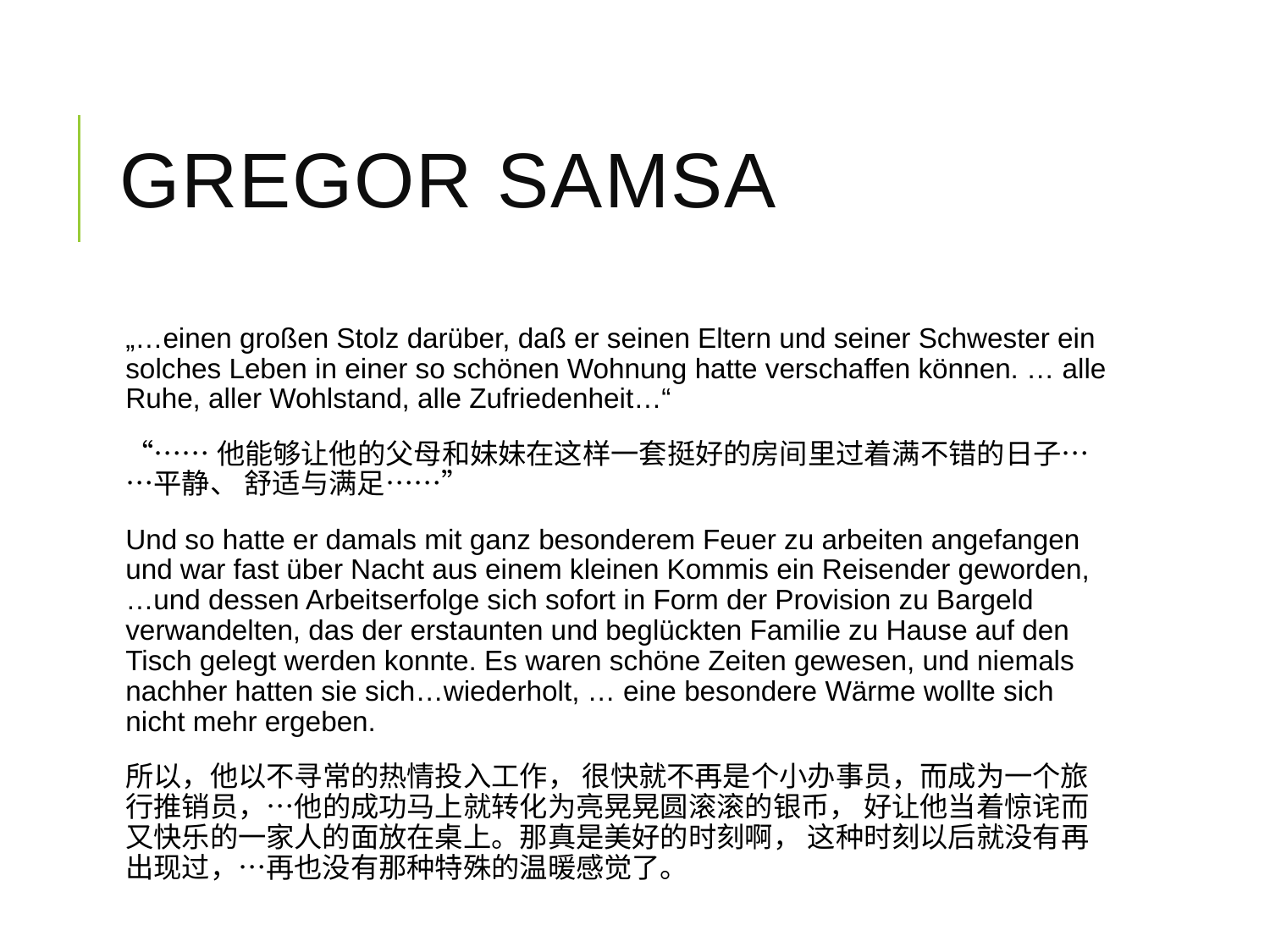

# Gregor Samsa
„…einen großen Stolz darüber, daß er seinen Eltern und seiner Schwester ein solches Leben in einer so schönen Wohnung hatte verschaffen können. … alle Ruhe, aller Wohlstand, alle Zufriedenheit…“
“……他能够让他的父母和妹妹在这样一套挺好的房间里过着满不错的日子……平静、 舒适与满足……”
Und so hatte er damals mit ganz besonderem Feuer zu arbeiten angefangen und war fast über Nacht aus einem kleinen Kommis ein Reisender geworden, …und dessen Arbeitserfolge sich sofort in Form der Provision zu Bargeld verwandelten, das der erstaunten und beglückten Familie zu Hause auf den Tisch gelegt werden konnte. Es waren schöne Zeiten gewesen, und niemals nachher hatten sie sich…wiederholt, … eine besondere Wärme wollte sich nicht mehr ergeben.
所以，他以不寻常的热情投入工作， 很快就不再是个小办事员，而成为一个旅行推销员，…他的成功马上就转化为亮晃晃圆滚滚的银币， 好让他当着惊诧而又快乐的一家人的面放在桌上。那真是美好的时刻啊， 这种时刻以后就没有再出现过，…再也没有那种特殊的温暖感觉了。